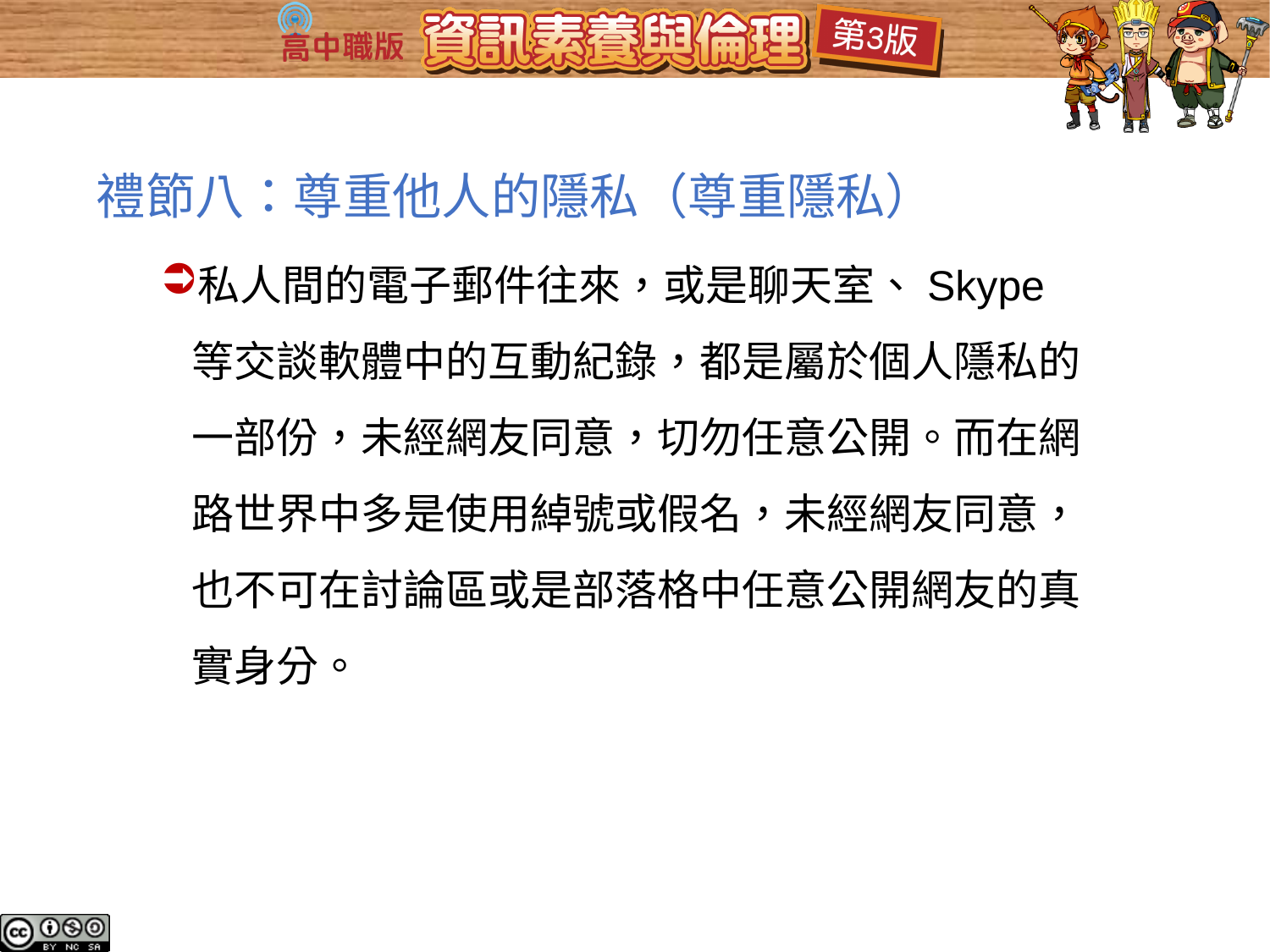

禮節八：尊重他人的隱私（尊重隱私）
私人間的電子郵件往來，或是聊天室、Skype 等交談軟體中的互動紀錄，都是屬於個人隱私的一部份，未經網友同意，切勿任意公開。而在網路世界中多是使用綽號或假名，未經網友同意，也不可在討論區或是部落格中任意公開網友的真實身分。